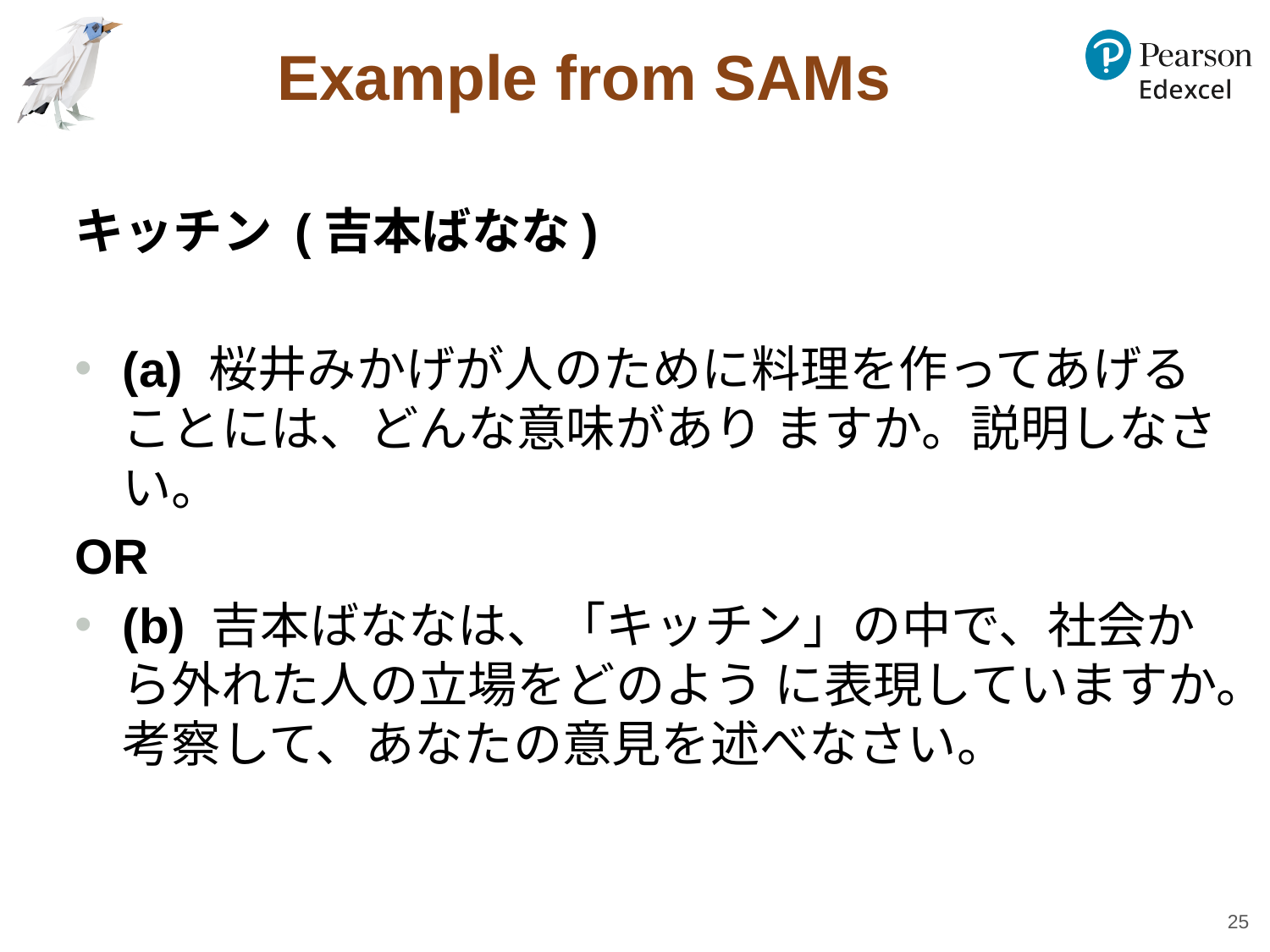

# Example from SAMs
キッチン (吉本ばなな)

(a) 桜井みかげが人のために料理を作ってあげることには、どんな意味があり ますか。説明しなさい。
OR
(b) 吉本ばななは、「キッチン」の中で、社会から外れた人の立場をどのよう に表現していますか。考察して、あなたの意見を述べなさい。